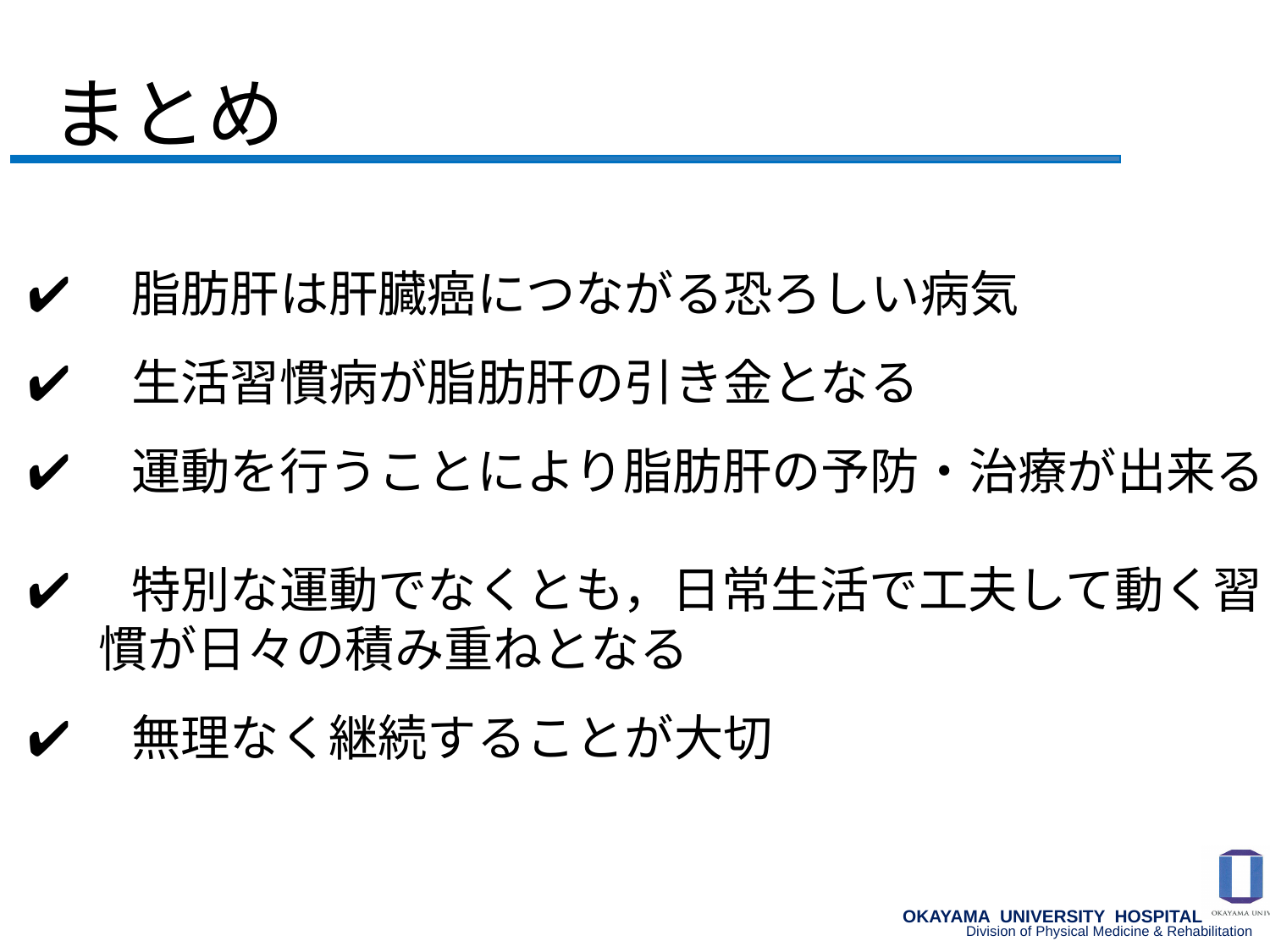

# まとめ

✔　脂肪肝は肝臓癌につながる恐ろしい病気

✔　生活習慣病が脂肪肝の引き金となる

✔　運動を行うことにより脂肪肝の予防・治療が出来る
✔　特別な運動でなくとも，日常生活で工夫して動く習
　  慣が日々の積み重ねとなる

✔　無理なく継続することが大切